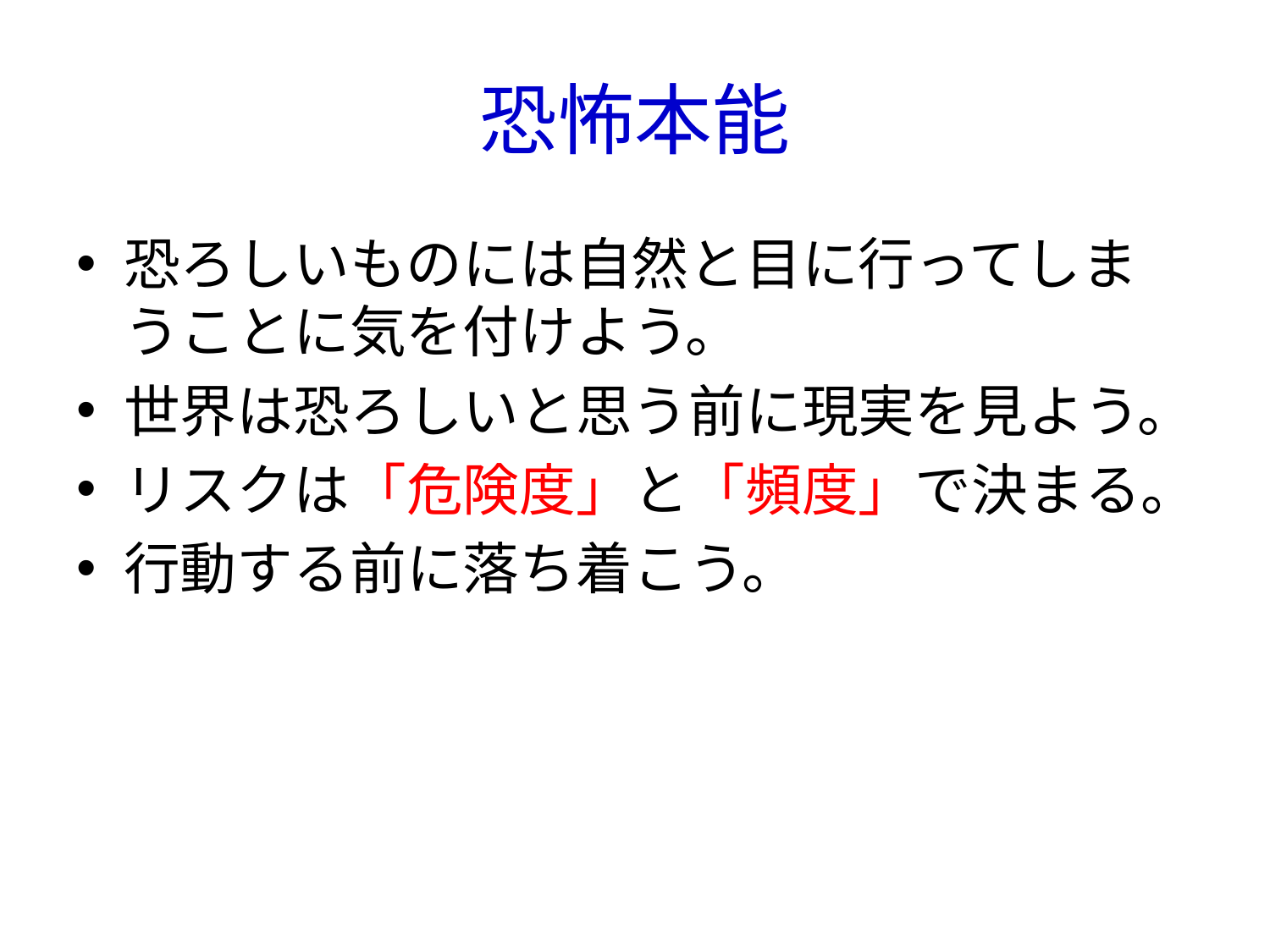

# 恐怖本能
恐ろしいものには自然と目に行ってしまうことに気を付けよう。
世界は恐ろしいと思う前に現実を見よう。
リスクは「危険度」と「頻度」で決まる。
行動する前に落ち着こう。